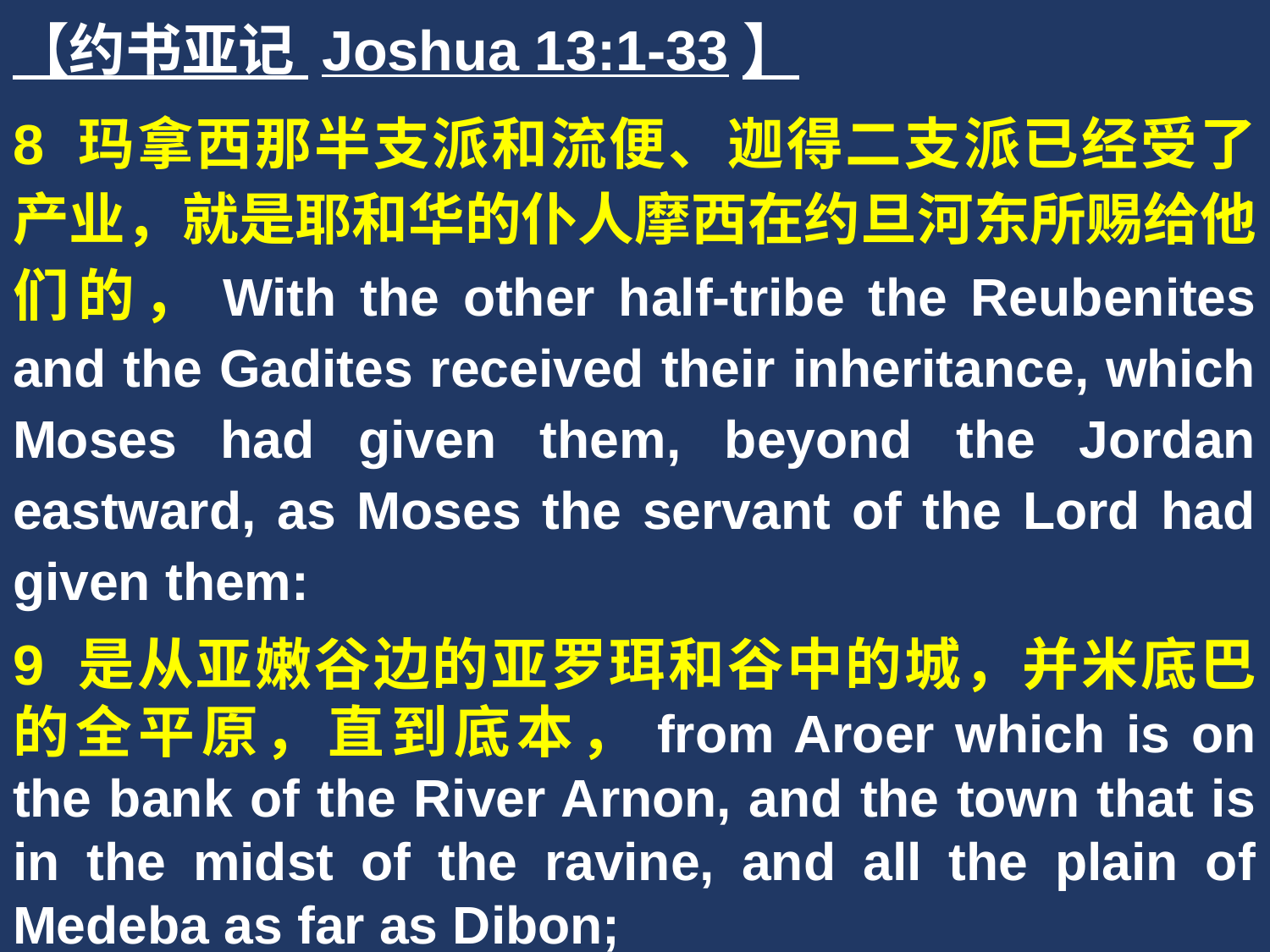

【约书亚记 Joshua 13:1-33】
8 玛拿西那半支派和流便、迦得二支派已经受了产业，就是耶和华的仆人摩西在约旦河东所赐给他们的，With the other half-tribe the Reubenites and the Gadites received their inheritance, which Moses had given them, beyond the Jordan eastward, as Moses the servant of the Lord had given them:
9 是从亚嫩谷边的亚罗珥和谷中的城，并米底巴的全平原，直到底本，from Aroer which is on the bank of the River Arnon, and the town that is in the midst of the ravine, and all the plain of Medeba as far as Dibon;